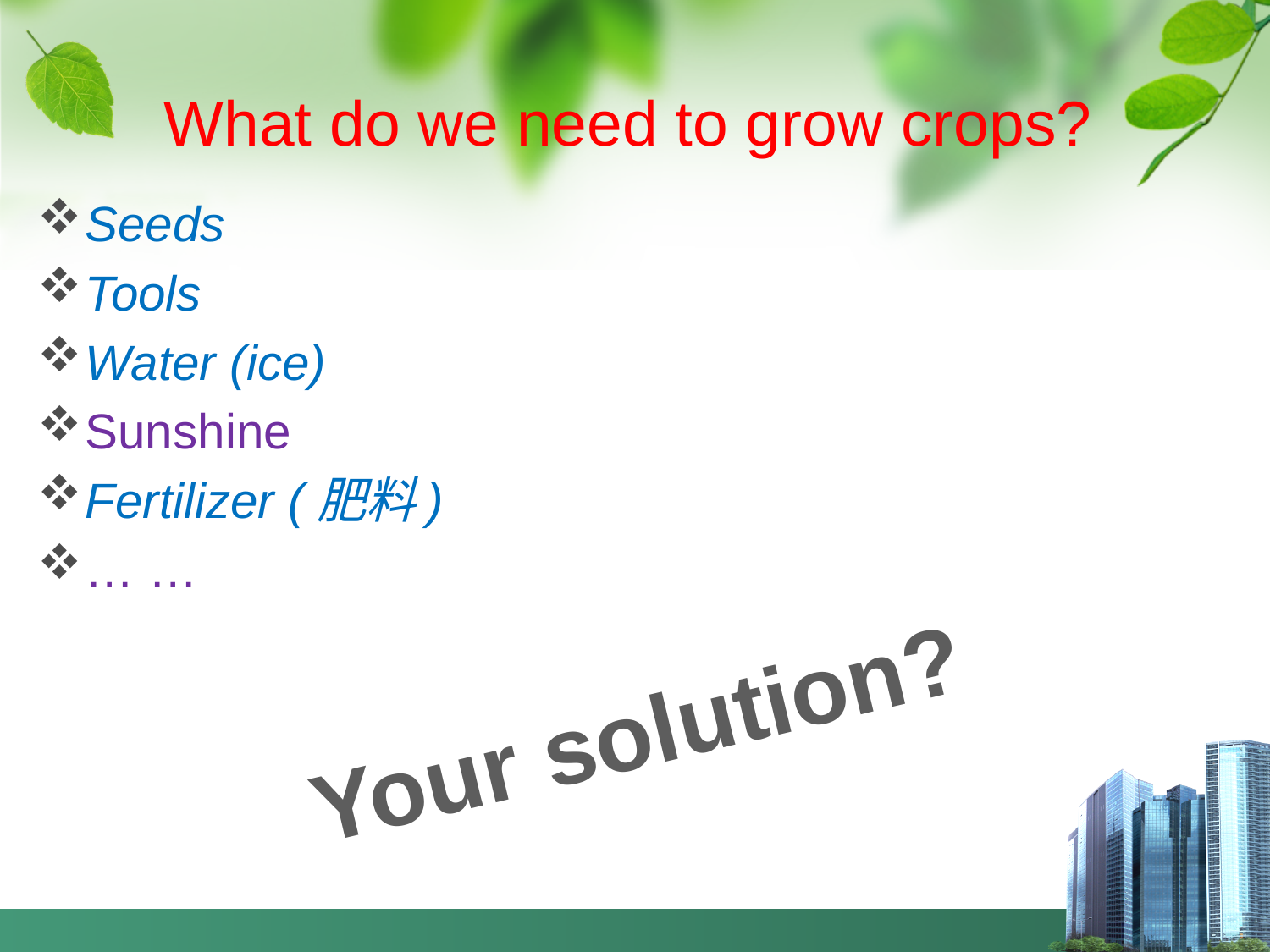

What do we need to grow crops?
Seeds
Tools
Water (ice)
Sunshine
Fertilizer (肥料)
… …
Your solution?